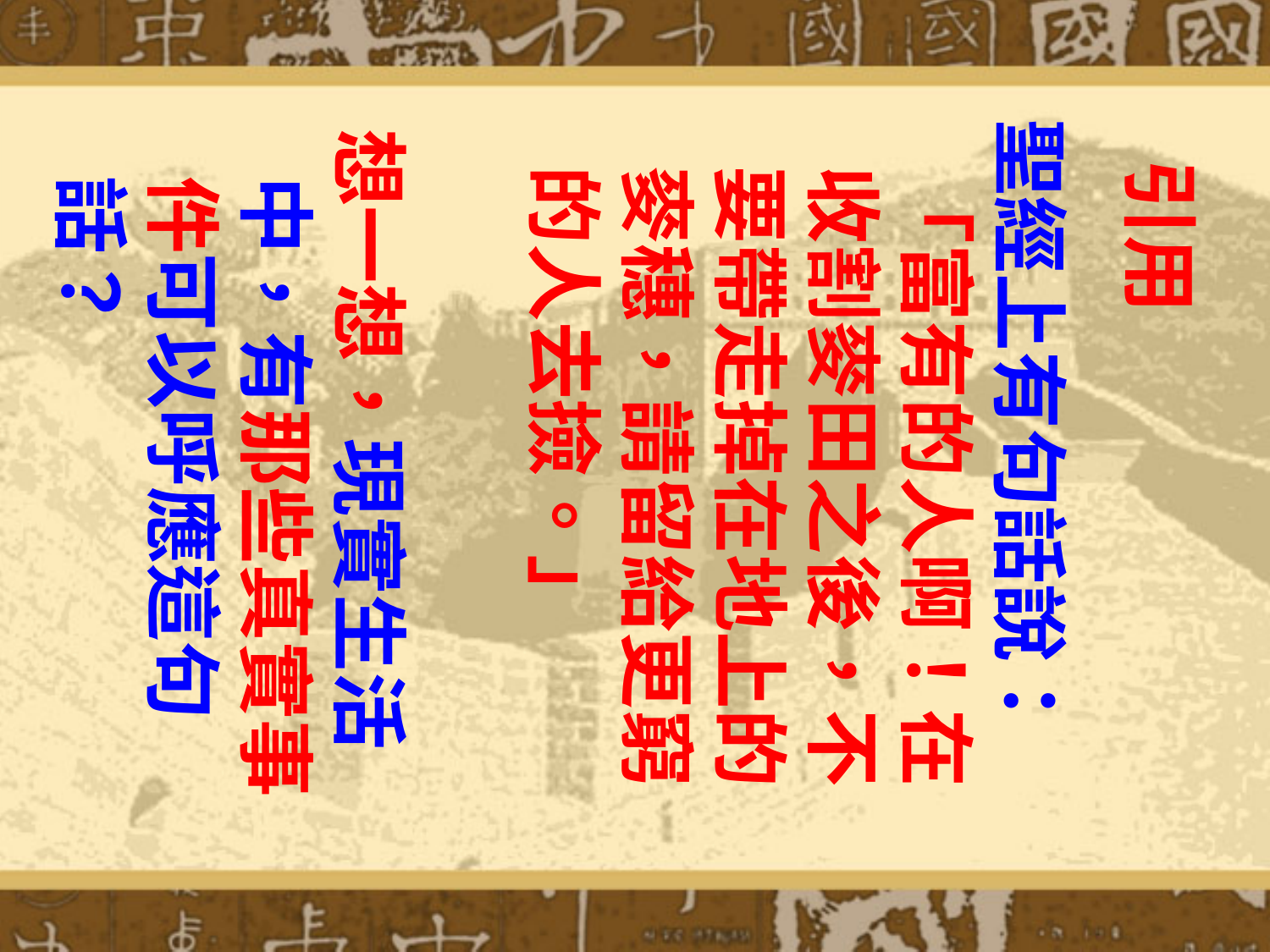

聖經上有句話說：「富有的人啊！在收割麥田之後，不要帶走掉在地上的麥穗，請留給更窮的人去撿。」
想一想，現實生活中，有那些真實事件可以呼應這句話？
引用